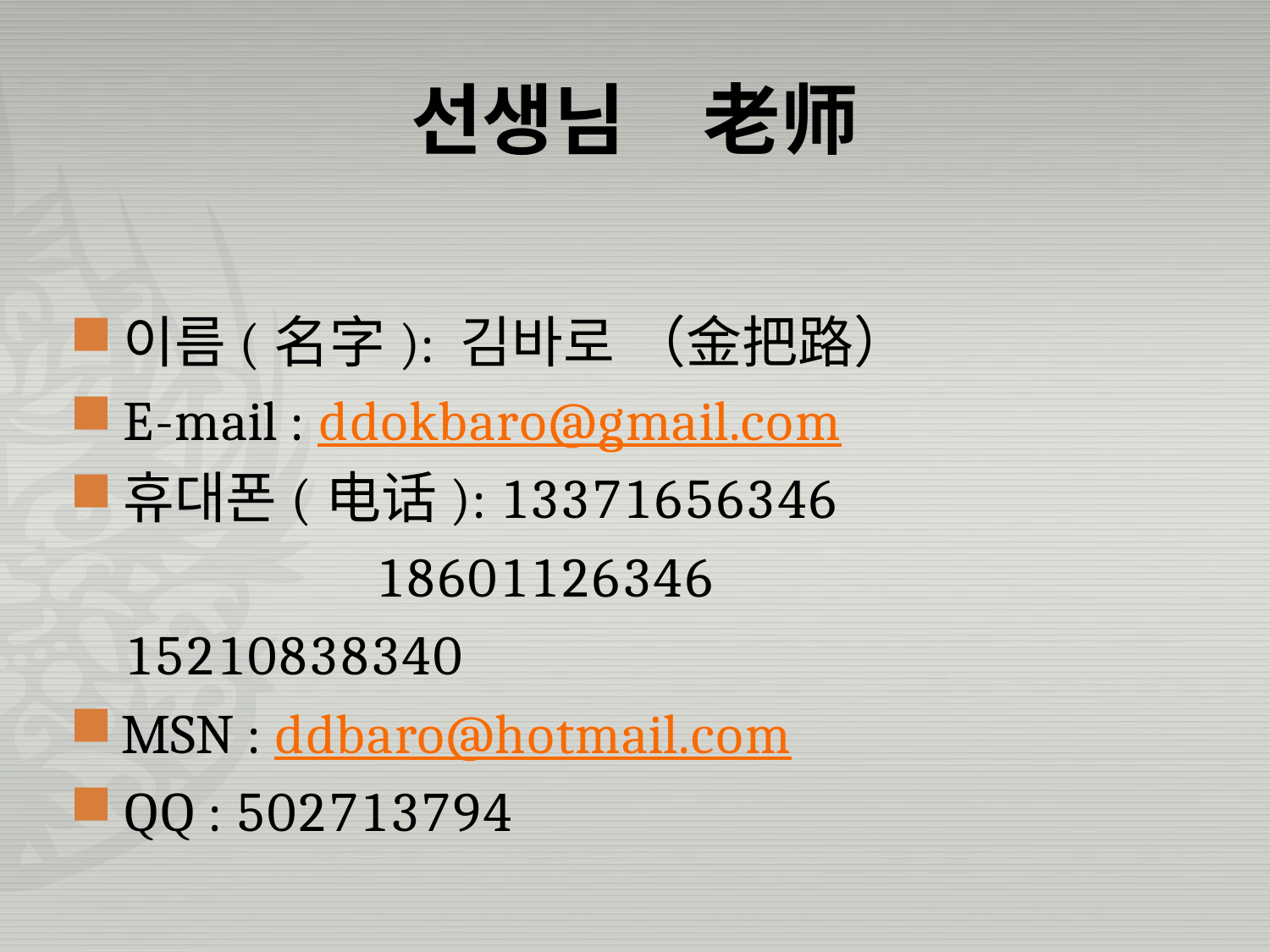

# 선생님　老师

이름(名字): 김바로 （金把路）
E-mail : ddokbaro@gmail.com
휴대폰(电话): 13371656346
                      	18601126346
				15210838340
MSN : ddbaro@hotmail.com
QQ : 502713794